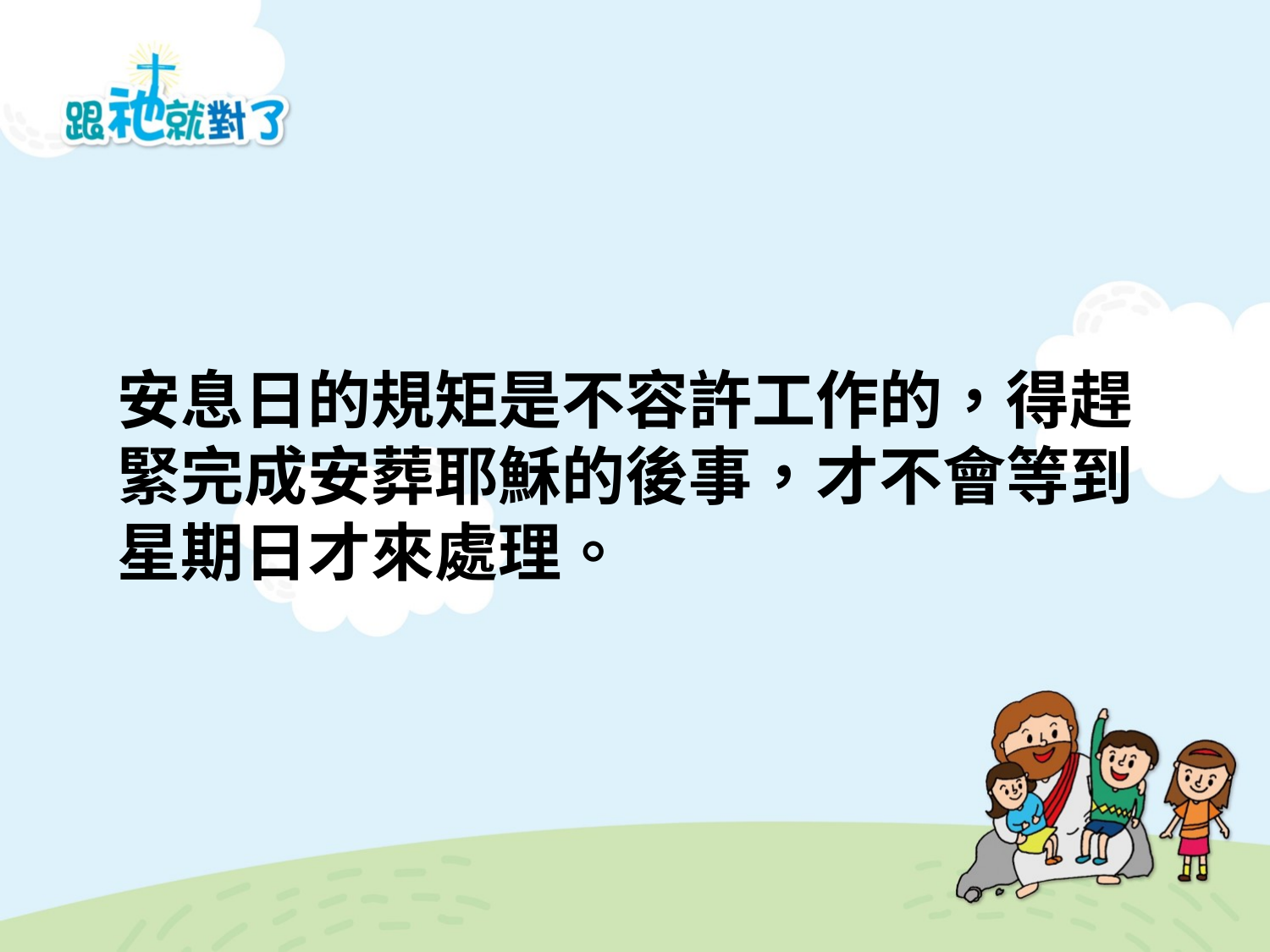

安息日的規矩是不容許工作的，得趕緊完成安葬耶穌的後事，才不會等到星期日才來處理。